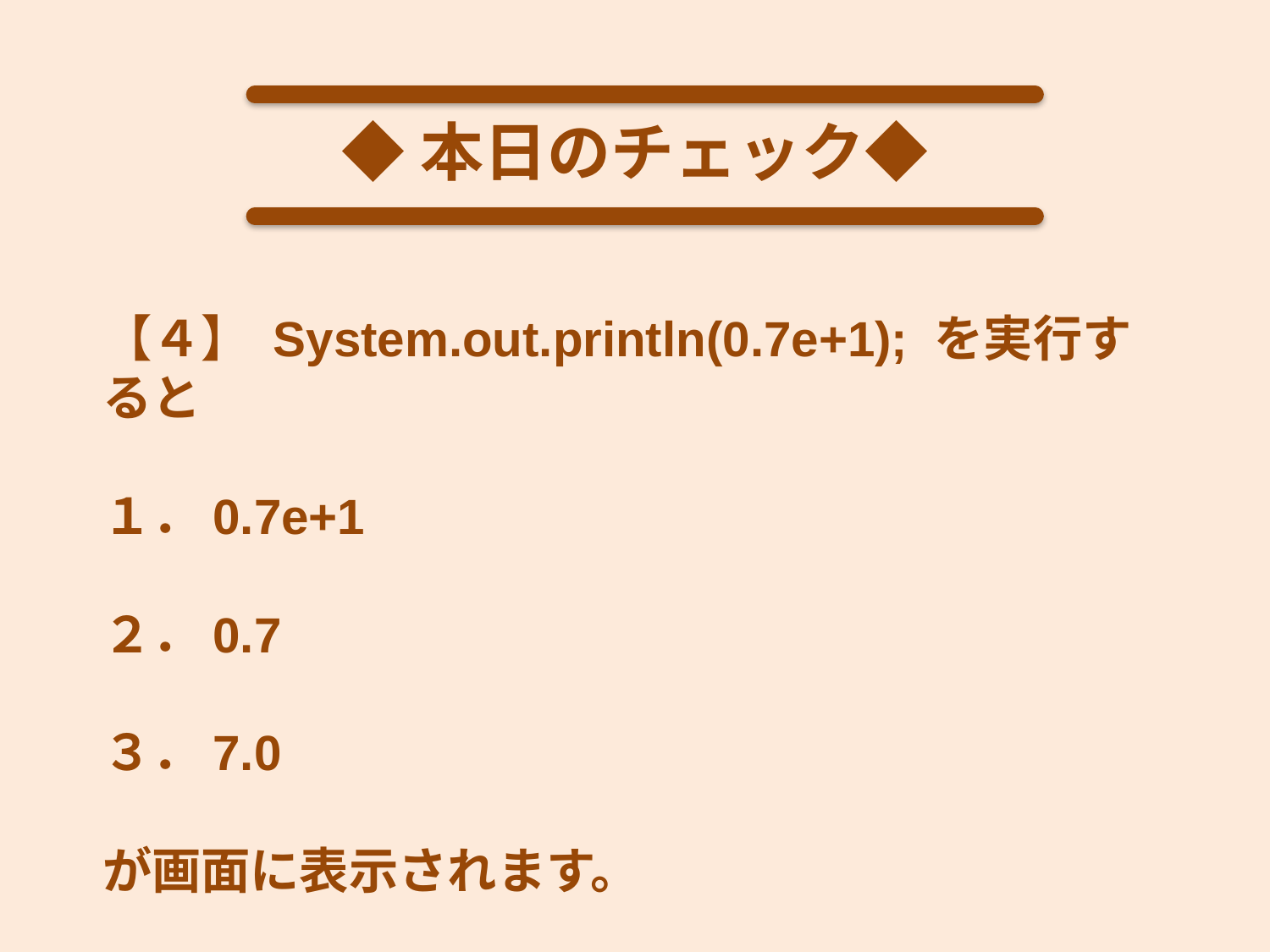

◆本日のチェック◆

【４】 System.out.println(0.7e+1); を実行すると

１．0.7e+1

２．0.7

３．7.0

が画面に表示されます。